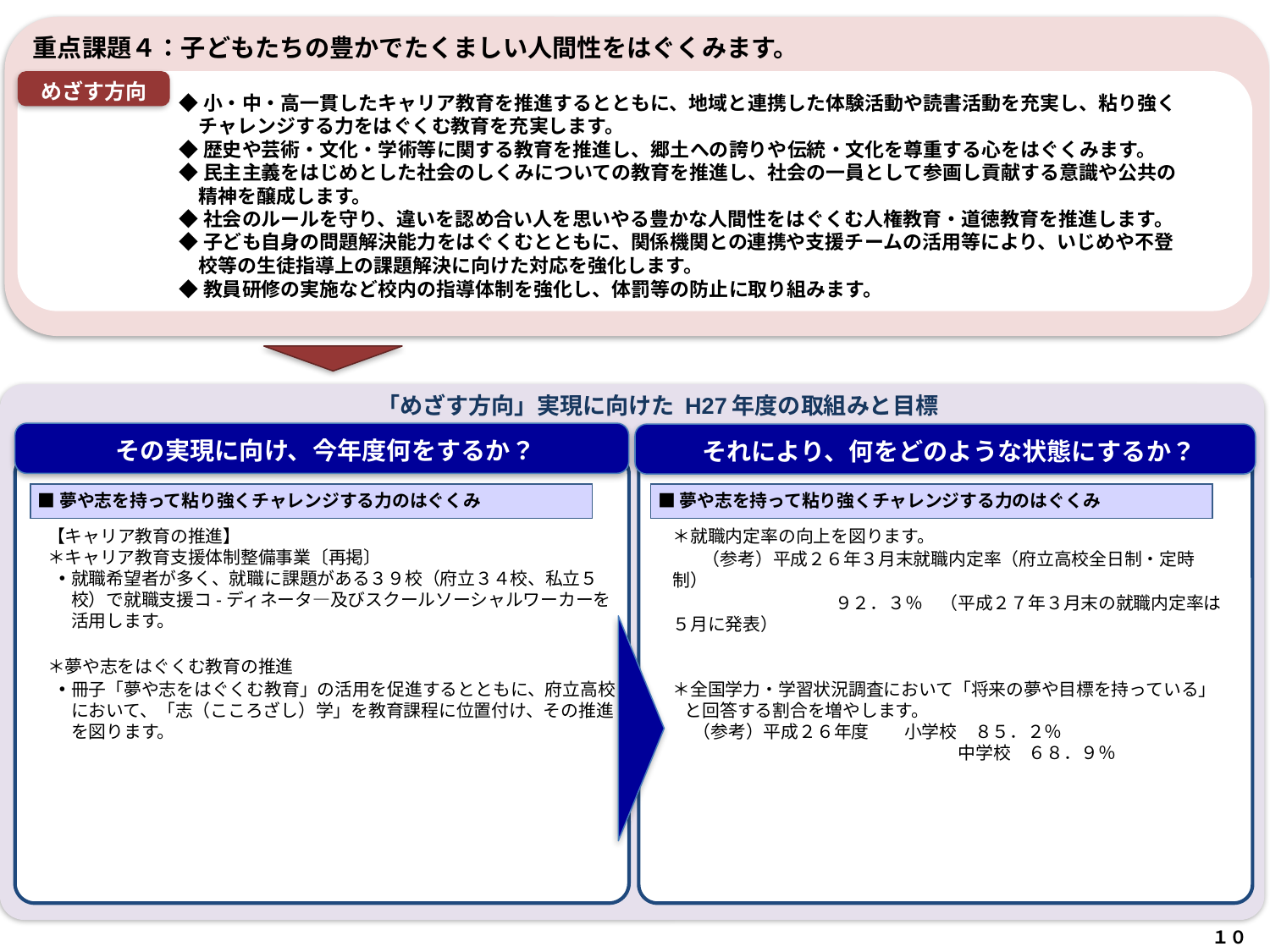

重点課題４：子どもたちの豊かでたくましい人間性をはぐくみます。

◆小・中・高一貫したキャリア教育を推進するとともに、地域と連携した体験活動や読書活動を充実し、粘り強く
　チャレンジする力をはぐくむ教育を充実します。
◆歴史や芸術・文化・学術等に関する教育を推進し、郷土への誇りや伝統・文化を尊重する心をはぐくみます。
◆民主主義をはじめとした社会のしくみについての教育を推進し、社会の一員として参画し貢献する意識や公共の
　精神を醸成します。
◆社会のルールを守り、違いを認め合い人を思いやる豊かな人間性をはぐくむ人権教育・道徳教育を推進します。
◆子ども自身の問題解決能力をはぐくむとともに、関係機関との連携や支援チームの活用等により、いじめや不登
　校等の生徒指導上の課題解決に向けた対応を強化します。
◆教員研修の実施など校内の指導体制を強化し、体罰等の防止に取り組みます。

めざす方向

　　 「めざす方向」実現に向けた H27年度の取組みと目標
その実現に向け、今年度何をするか？
それにより、何をどのような状態にするか？

■夢や志を持って粘り強くチャレンジする力のはぐくみ
■夢や志を持って粘り強くチャレンジする力のはぐくみ
【キャリア教育の推進】
＊キャリア教育支援体制整備事業〔再掲〕
就職希望者が多く、就職に課題がある３９校（府立３４校、私立５校）で就職支援コ-ディネータ―及びスクールソーシャルワーカーを活用します。

＊夢や志をはぐくむ教育の推進
冊子「夢や志をはぐくむ教育」の活用を促進するとともに、府立高校において、「志（こころざし）学」を教育課程に位置付け、その推進を図ります。

＊就職内定率の向上を図ります。
  　（参考）平成２６年３月末就職内定率（府立高校全日制・定時制）
　　　　　　　　　 ９２．３％　（平成２７年３月末の就職内定率は５月に発表）

＊全国学力・学習状況調査において「将来の夢や目標を持っている」と回答する割合を増やします。
    （参考）平成２６年度　　小学校　８５．２％
　　　　　　　　　　　　　　　　 中学校　６８．９％

１０